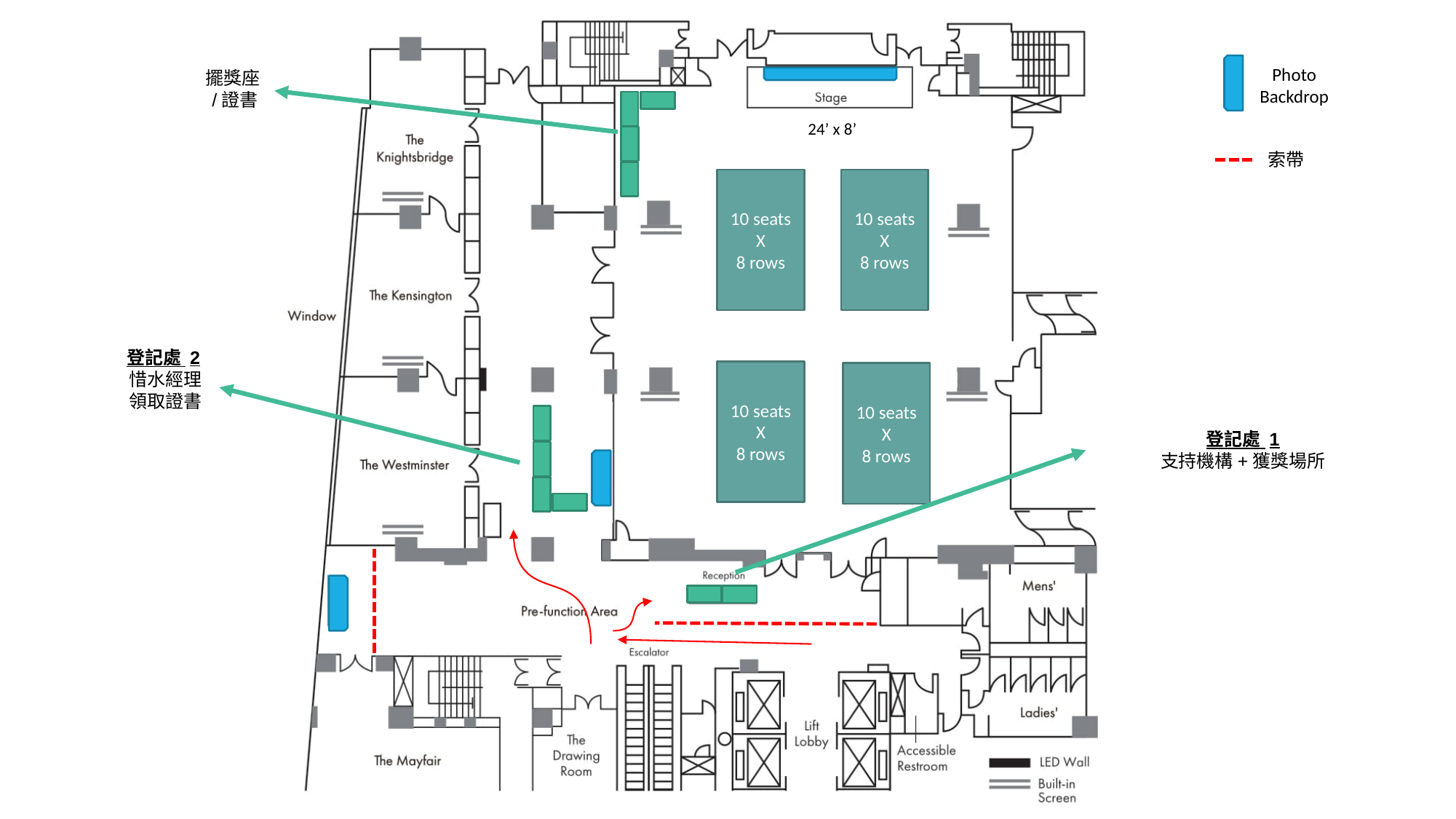

Photo Backdrop
擺獎座/證書

24’ x 8’

索帶
10 seats
X
8 rows
10 seats
X
8 rows

登記處 2惜水經理領取證書
10 seats
X
8 rows
10 seats
X
8 rows

登記處 1
支持機構+獲獎場所